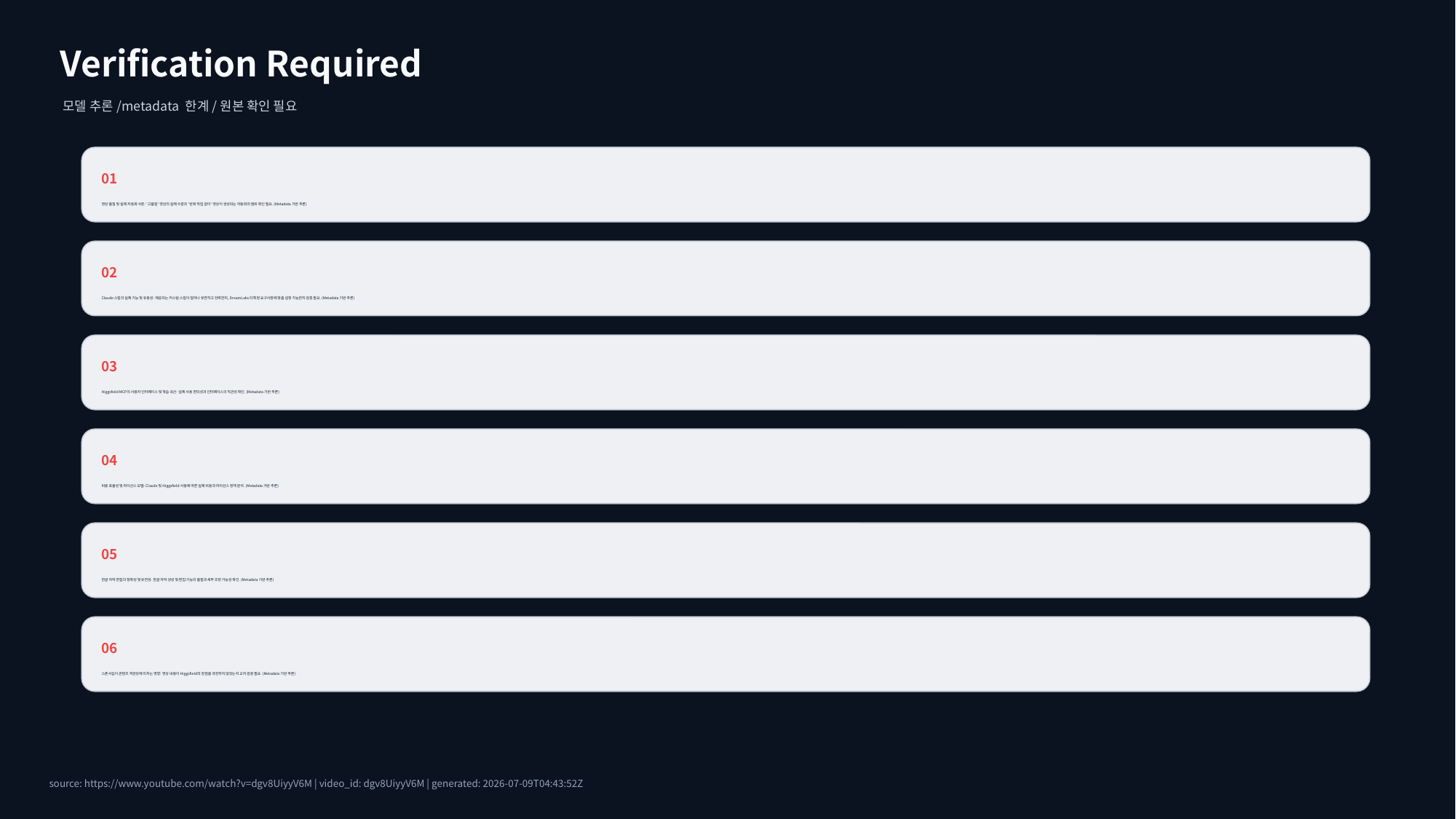

Verification Required
모델 추론/metadata 한계/원본 확인 필요

01
영상 품질 및 실제 자동화 수준: '고품질' 영상의 실제 수준과 '반복 작업 없이' 영상이 생성되는 자동화의 범위 확인 필요. (Metadata 기반 추론)

02
Claude 스킬의 실제 기능 및 유용성: 제공되는 커스텀 스킬이 얼마나 유연하고 강력한지, DreamLabs의 특정 요구사항에 맞춤 설정 가능한지 검증 필요. (Metadata 기반 추론)

03
Higgsfield MCP의 사용자 인터페이스 및 학습 곡선: 실제 사용 편의성과 인터페이스의 직관성 확인. (Metadata 기반 추론)

04
비용 효율성 및 라이선스 모델: Claude 및 Higgsfield 사용에 따른 실제 비용과 라이선스 정책 분석. (Metadata 기반 추론)

05
한글 자막 편집의 정확성 및 유연성: 한글 자막 생성 및 편집 기능의 품질과 세부 조정 가능성 확인. (Metadata 기반 추론)

06
스폰서십이 콘텐츠 객관성에 미치는 영향: 영상 내용이 Higgsfield의 장점을 과장하지 않았는지 교차 검증 필요. (Metadata 기반 추론)
source: https://www.youtube.com/watch?v=dgv8UiyyV6M | video_id: dgv8UiyyV6M | generated: 2026-07-09T04:43:52Z